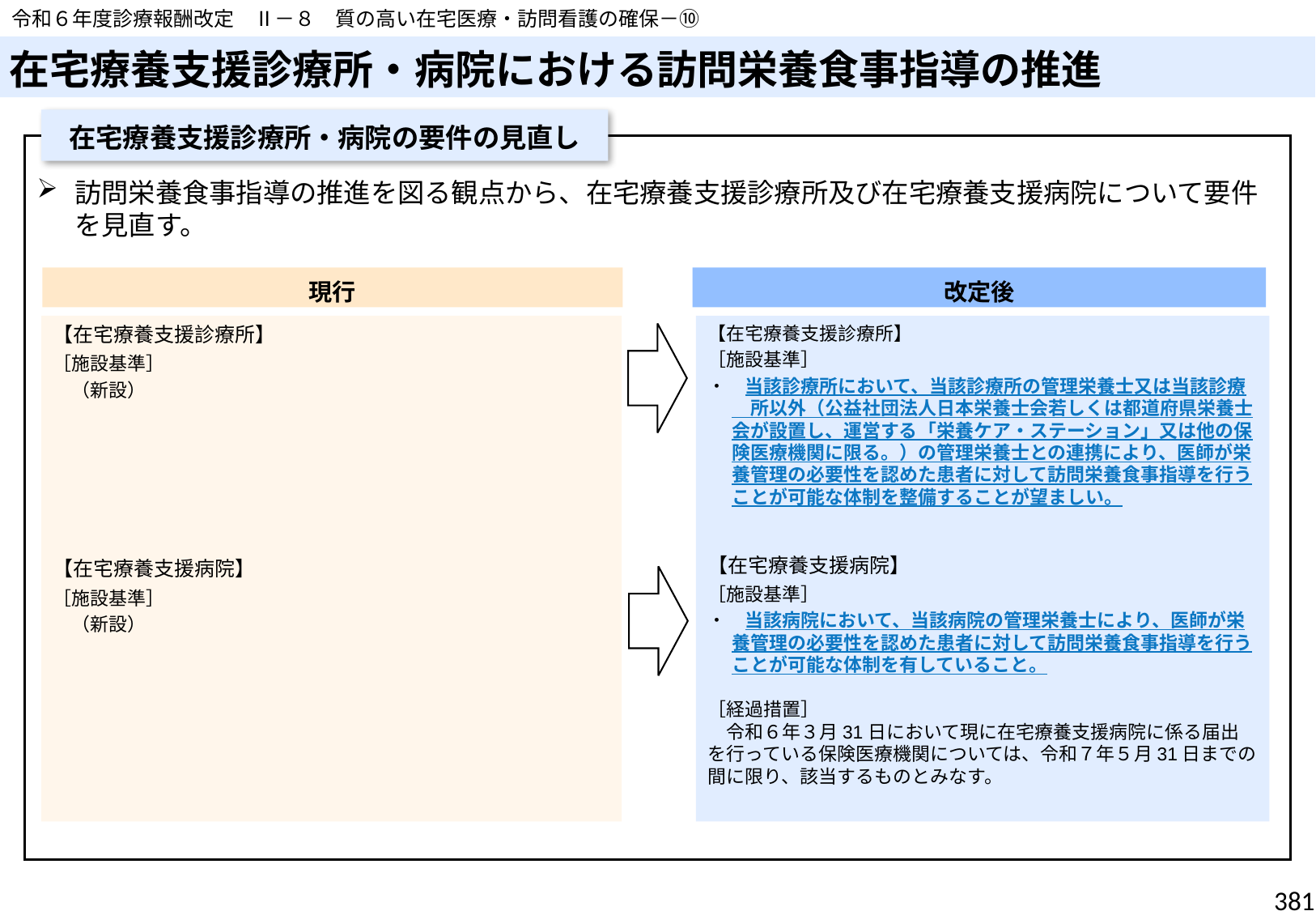

令和６年度診療報酬改定　Ⅱ－８　質の高い在宅医療・訪問看護の確保－⑩
# 在宅療養支援診療所・病院における訪問栄養食事指導の推進
在宅療養支援診療所・病院の要件の見直し

訪問栄養食事指導の推進を図る観点から、在宅療養支援診療所及び在宅療養支援病院について要件を見直す。

現行
改定後
【在宅療養支援診療所】

［施設基準］

　（新設）

【在宅療養支援病院】

［施設基準］

　（新設）

【在宅療養支援診療所】

［施設基準］

・　当該診療所において、当該診療所の管理栄養士又は当該診療　所以外（公益社団法人日本栄養士会若しくは都道府県栄養士会が設置し、運営する「栄養ケア・ステーション」又は他の保険医療機関に限る。）の管理栄養士との連携により、医師が栄養管理の必要性を認めた患者に対して訪問栄養食事指導を行うことが可能な体制を整備することが望ましい。

【在宅療養支援病院】

［施設基準］

・　当該病院において、当該病院の管理栄養士により、医師が栄養管理の必要性を認めた患者に対して訪問栄養食事指導を行うことが可能な体制を有していること。

［経過措置］
　令和６年３月31日において現に在宅療養支援病院に係る届出を行っている保険医療機関については、令和７年５月31日までの間に限り、該当するものとみなす。

381